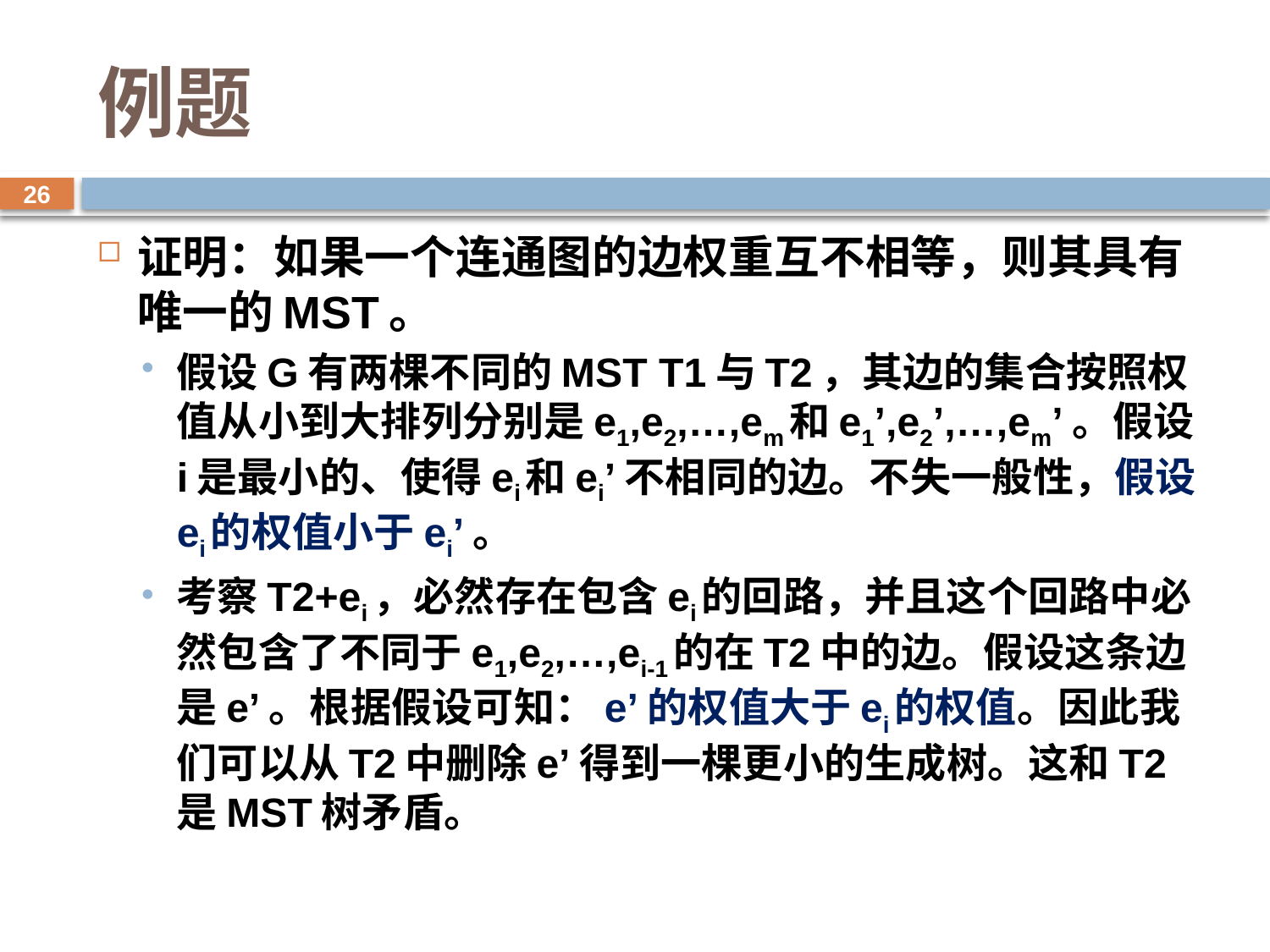

# 例题
26
证明：如果一个连通图的边权重互不相等，则其具有唯一的MST。
假设G有两棵不同的MST T1与T2，其边的集合按照权值从小到大排列分别是e1,e2,…,em和e1’,e2’,…,em’。假设i是最小的、使得ei和ei’不相同的边。不失一般性，假设ei的权值小于ei’。
考察T2+ei，必然存在包含ei的回路，并且这个回路中必然包含了不同于e1,e2,…,ei-1的在T2中的边。假设这条边是e’。根据假设可知：e’的权值大于ei的权值。因此我们可以从T2中删除e’得到一棵更小的生成树。这和T2是MST树矛盾。